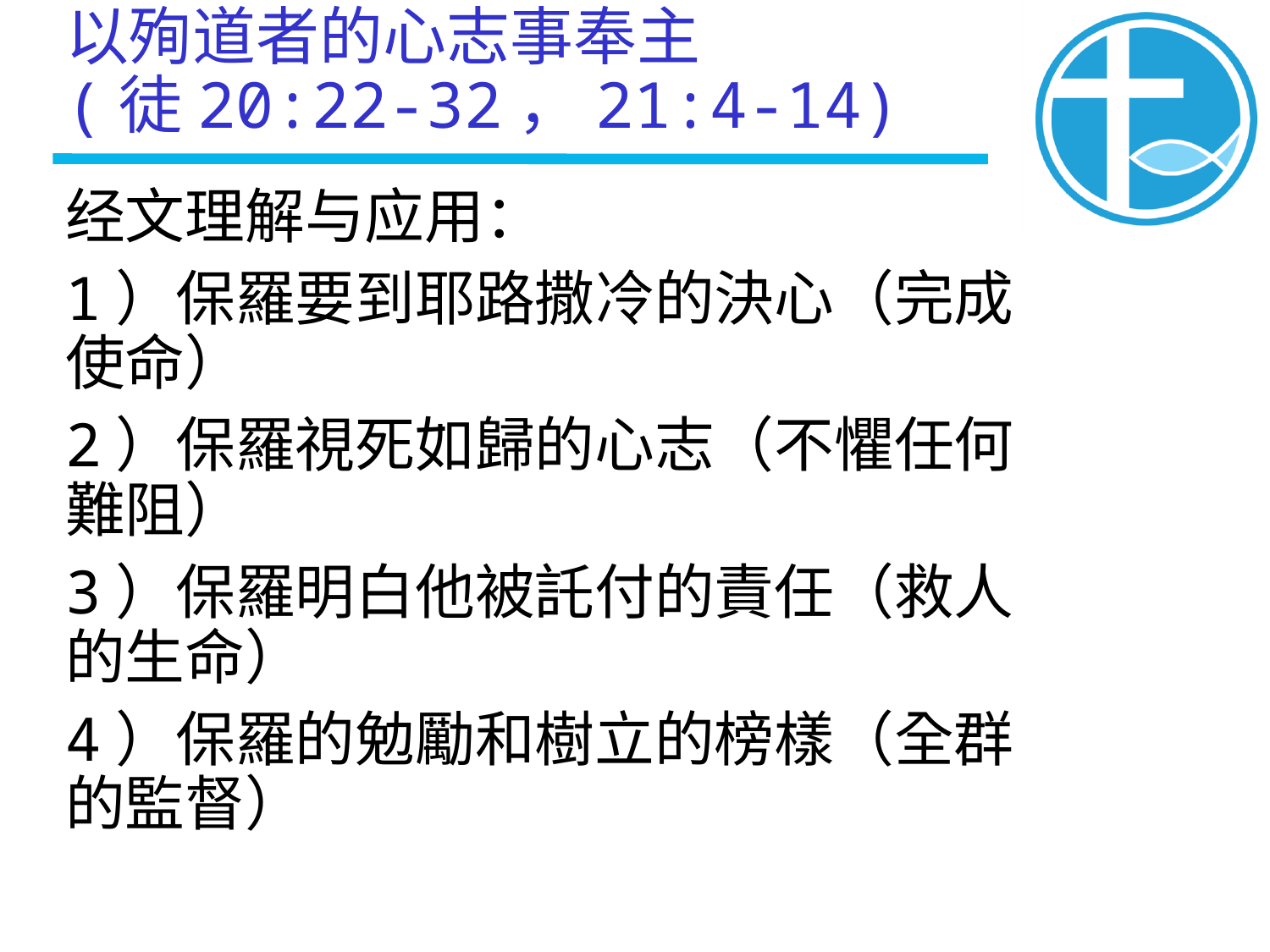

以殉道者的心志事奉主
(徒20:22-32，21:4-14)
经文理解与应用：
1）保羅要到耶路撒冷的決心（完成使命）
2）保羅視死如歸的心志（不懼任何難阻）
3）保羅明白他被託付的責任（救人的生命）
4）保羅的勉勵和樹立的榜樣（全群的監督）